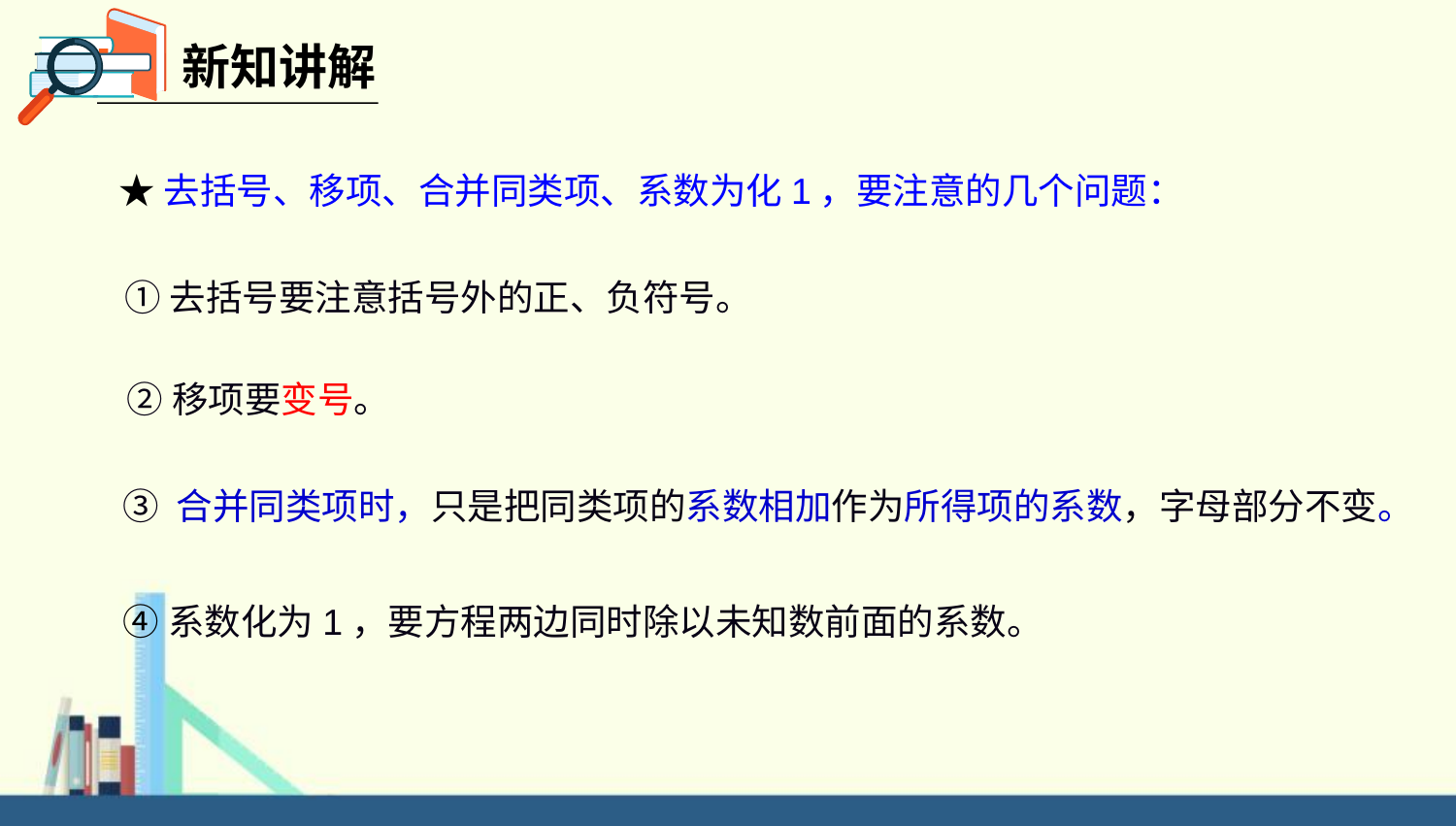

新知讲解
★去括号、移项、合并同类项、系数为化1，要注意的几个问题：
①去括号要注意括号外的正、负符号。
②移项要变号。
③ 合并同类项时，只是把同类项的系数相加作为所得项的系数，字母部分不变。
④系数化为1，要方程两边同时除以未知数前面的系数。